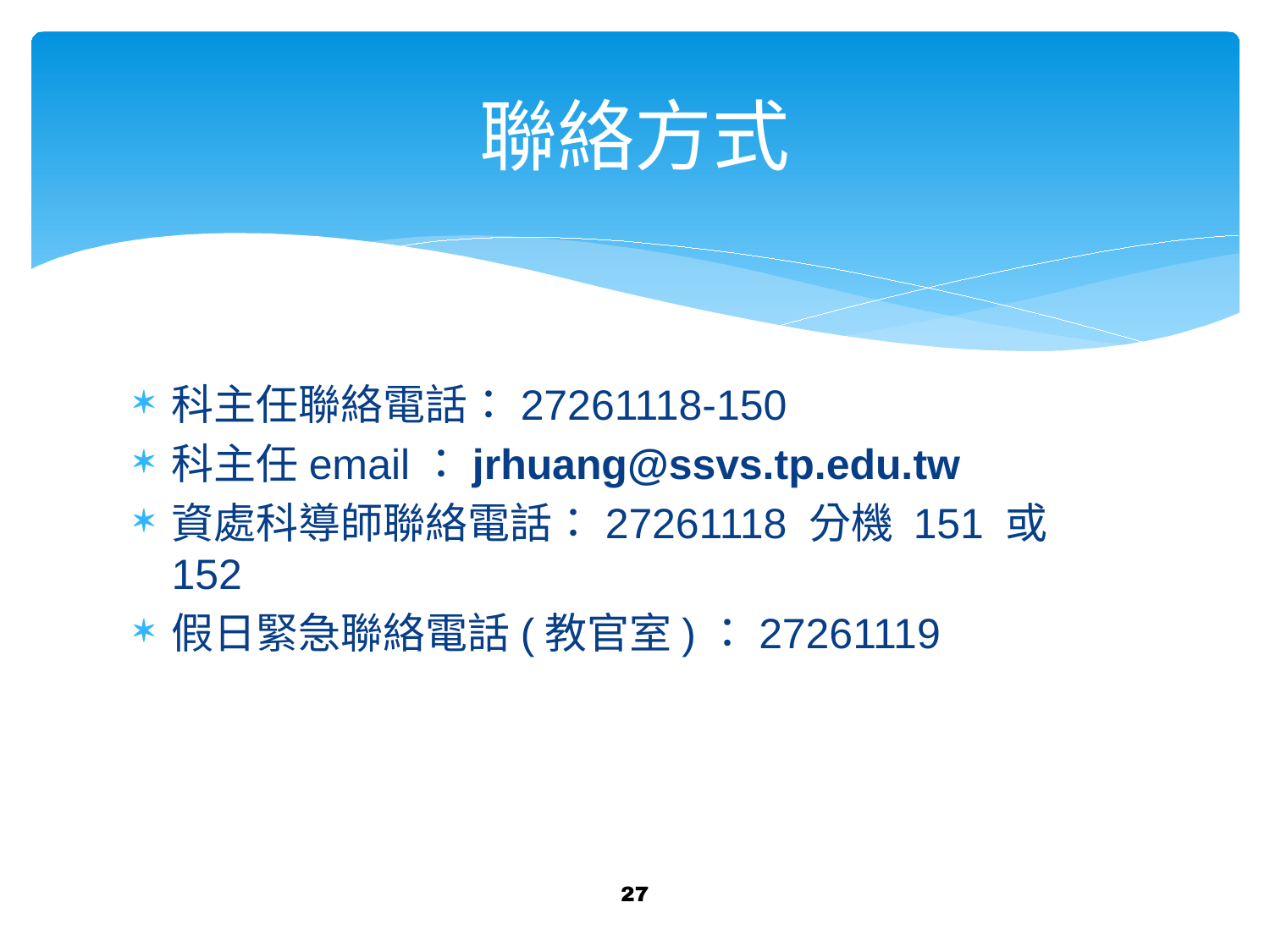

# 聯絡方式
科主任聯絡電話：27261118-150
科主任email：jrhuang@ssvs.tp.edu.tw
資處科導師聯絡電話：27261118 分機 151 或 152
假日緊急聯絡電話(教官室)：27261119
27